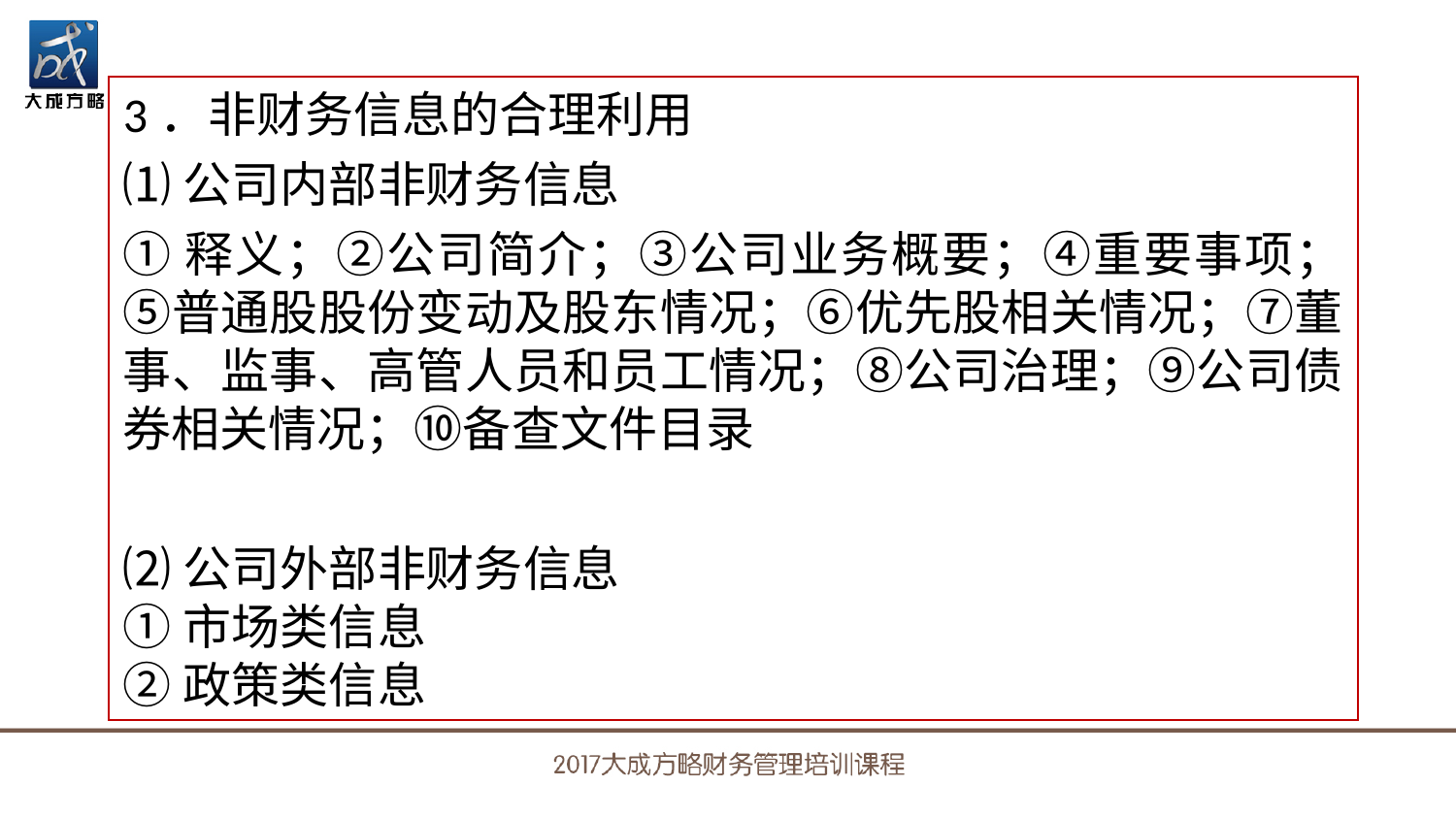

3．非财务信息的合理利用
⑴公司内部非财务信息
①释义；②公司简介；③公司业务概要；④重要事项；⑤普通股股份变动及股东情况；⑥优先股相关情况；⑦董事、监事、高管人员和员工情况；⑧公司治理；⑨公司债券相关情况；⑩备查文件目录

⑵公司外部非财务信息
①市场类信息
②政策类信息